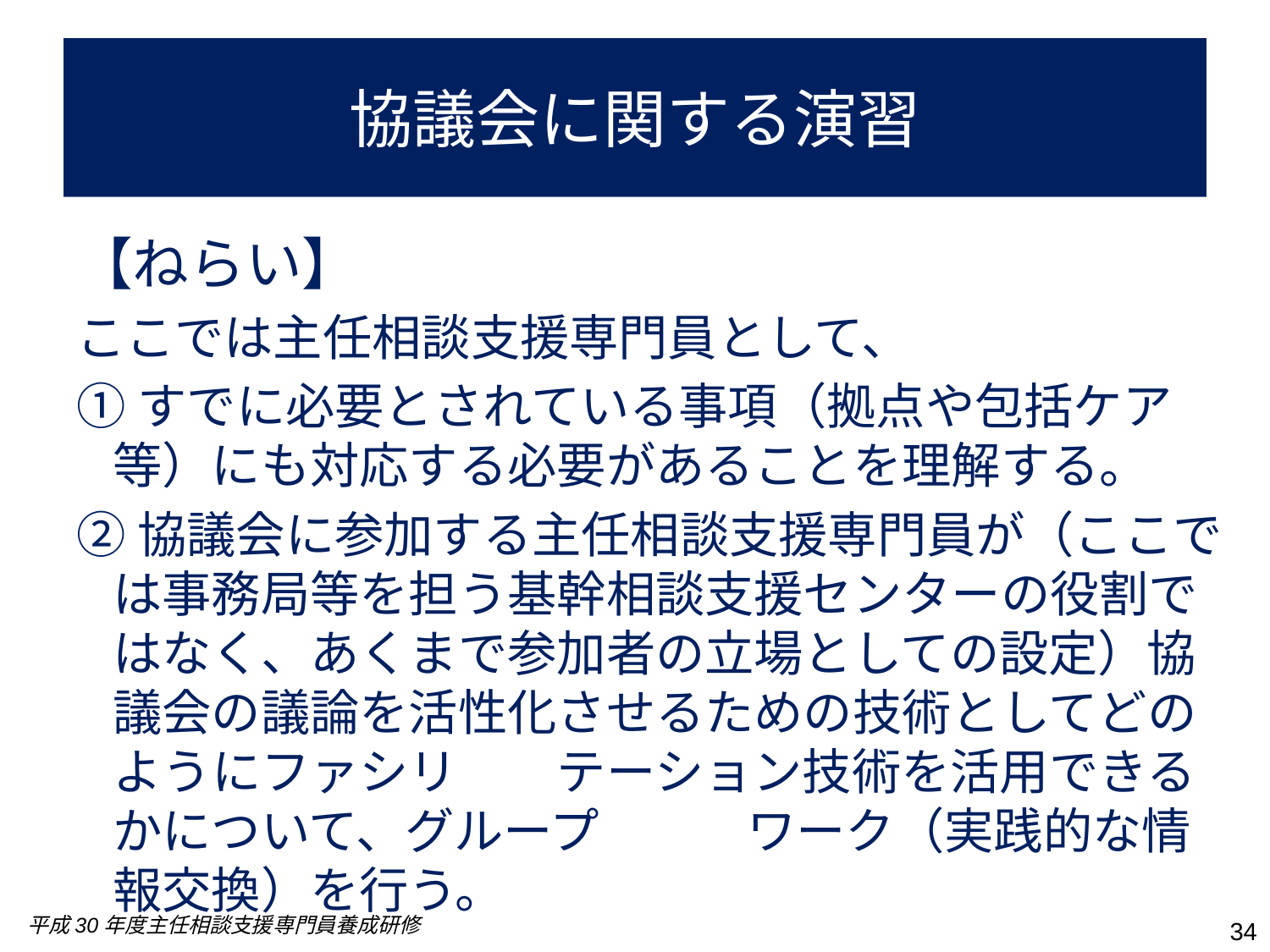

# 協議会に関する演習
【ねらい】
ここでは主任相談支援専門員として、
①すでに必要とされている事項（拠点や包括ケア等）にも対応する必要があることを理解する。
②協議会に参加する主任相談支援専門員が（ここでは事務局等を担う基幹相談支援センターの役割ではなく、あくまで参加者の立場としての設定）協議会の議論を活性化させるための技術としてどのようにファシリ　　テーション技術を活用できるかについて、グループ　　　ワーク（実践的な情報交換）を行う。
平成30年度主任相談支援専門員養成研修
34